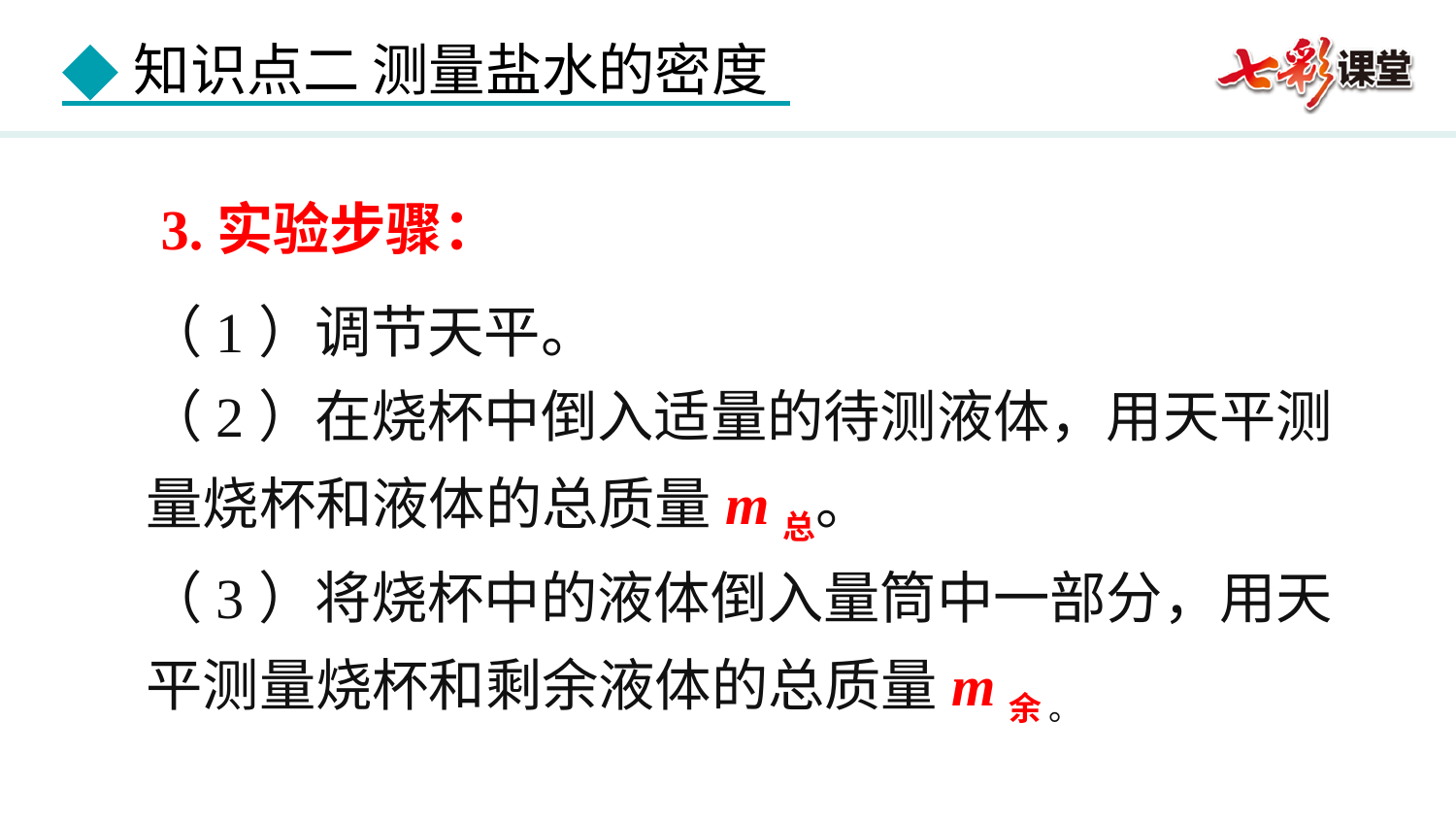

3.实验步骤：
（1）调节天平。
（2）在烧杯中倒入适量的待测液体，用天平测量烧杯和液体的总质量m总。
（3）将烧杯中的液体倒入量筒中一部分，用天平测量烧杯和剩余液体的总质量m余 。